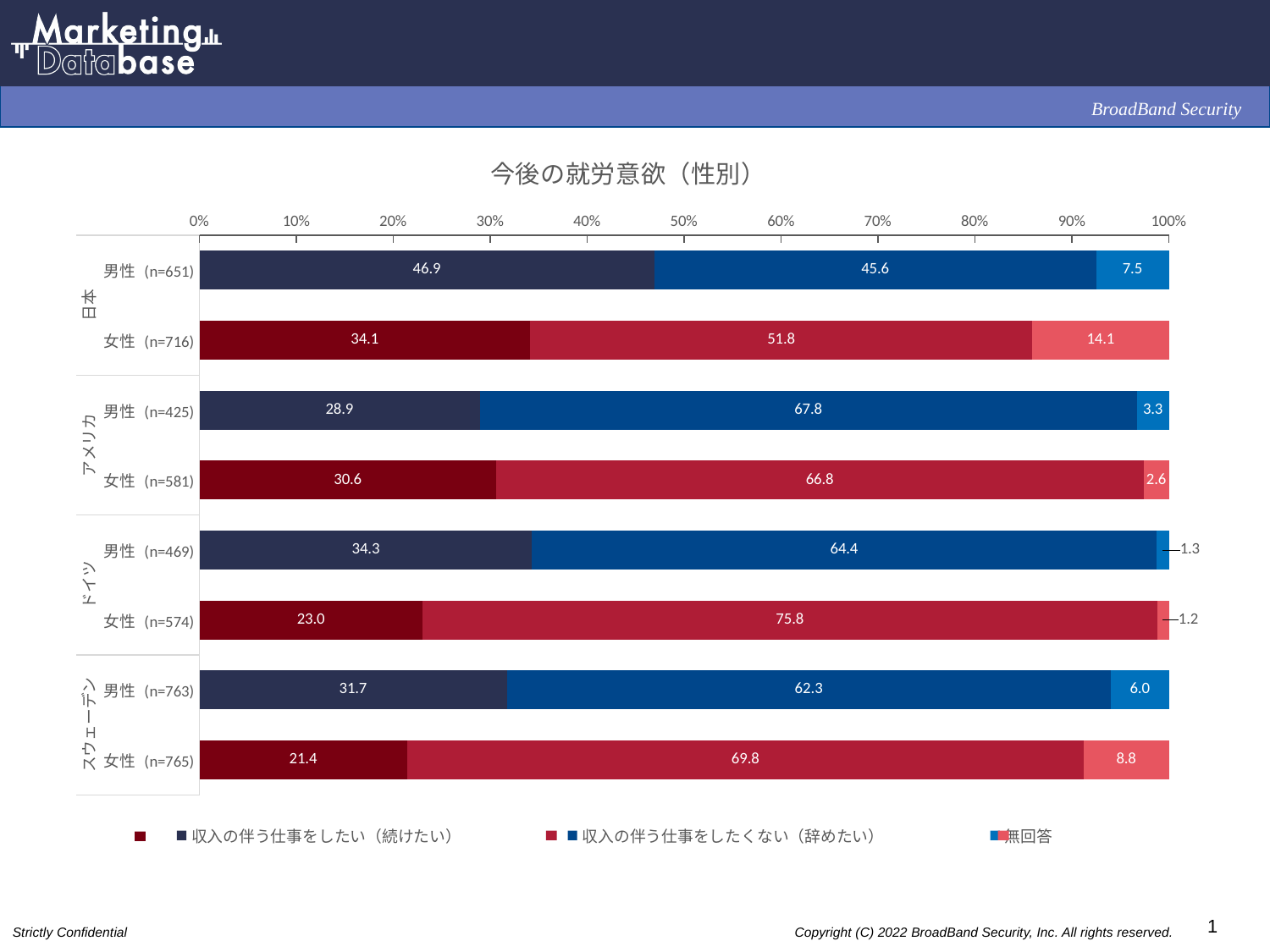

### Chart: 今後の就労意欲（性別）

| Category | 収入の伴う仕事をしたい（続けたい） | 収入の伴う仕事をしたくない（辞めたい） | 無回答 |
|---|---|---|---|
| 男性 (n=651) | 46.9 | 45.6 | 7.5 |
| 女性 (n=716) | 34.1 | 51.8 | 14.1 |
| 男性 (n=425) | 28.9 | 67.8 | 3.3 |
| 女性 (n=581) | 30.6 | 66.8 | 2.6 |
| 男性 (n=469) | 34.3 | 64.4 | 1.3 |
| 女性 (n=574) | 23.0 | 75.8 | 1.2 |
| 男性 (n=763) | 31.7 | 62.3 | 6.0 |
| 女性 (n=765) | 21.4 | 69.8 | 8.8 |